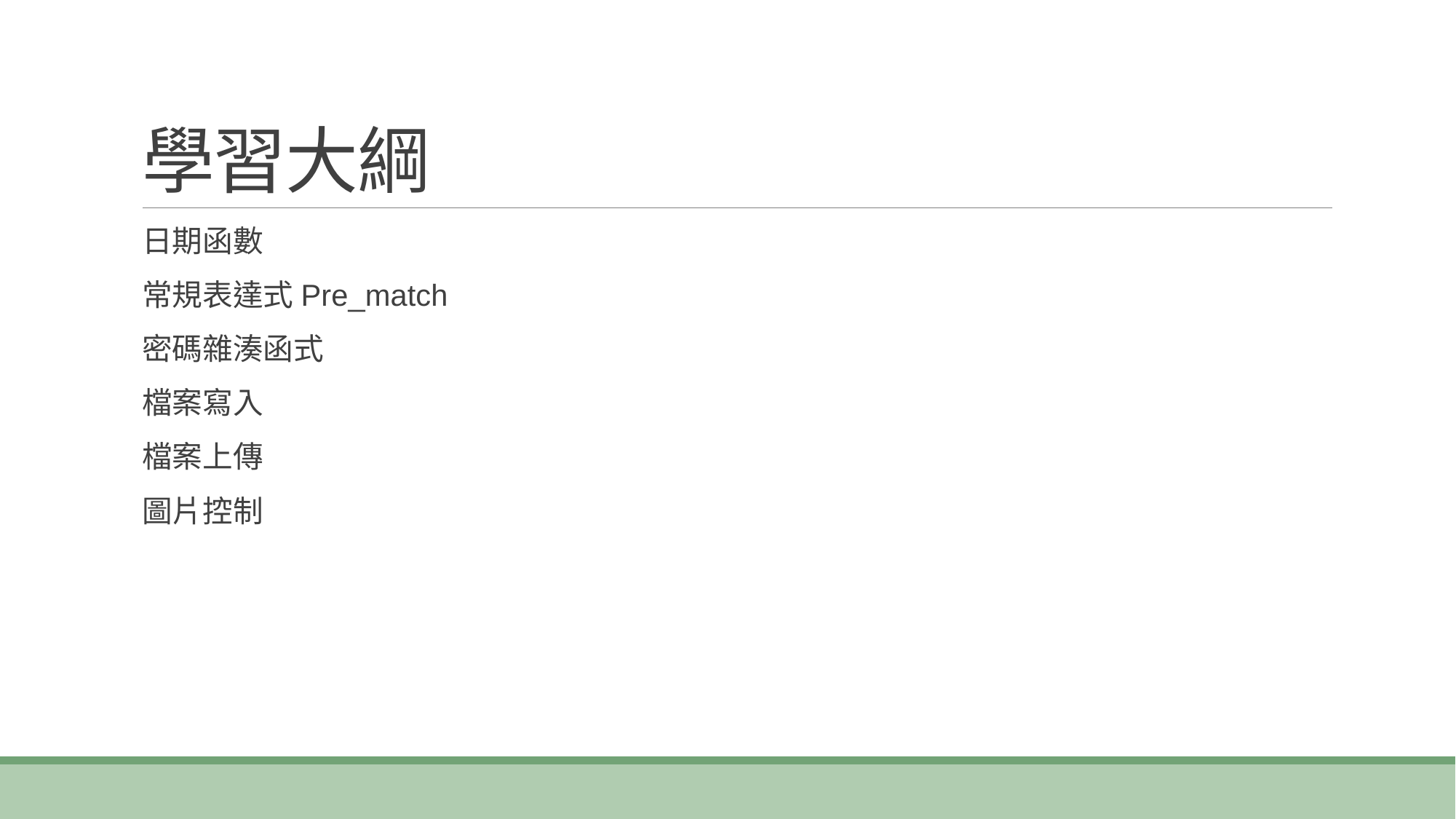

# 學習大綱
日期函數
常規表達式Pre_match
密碼雜湊函式
檔案寫入
檔案上傳
圖片控制